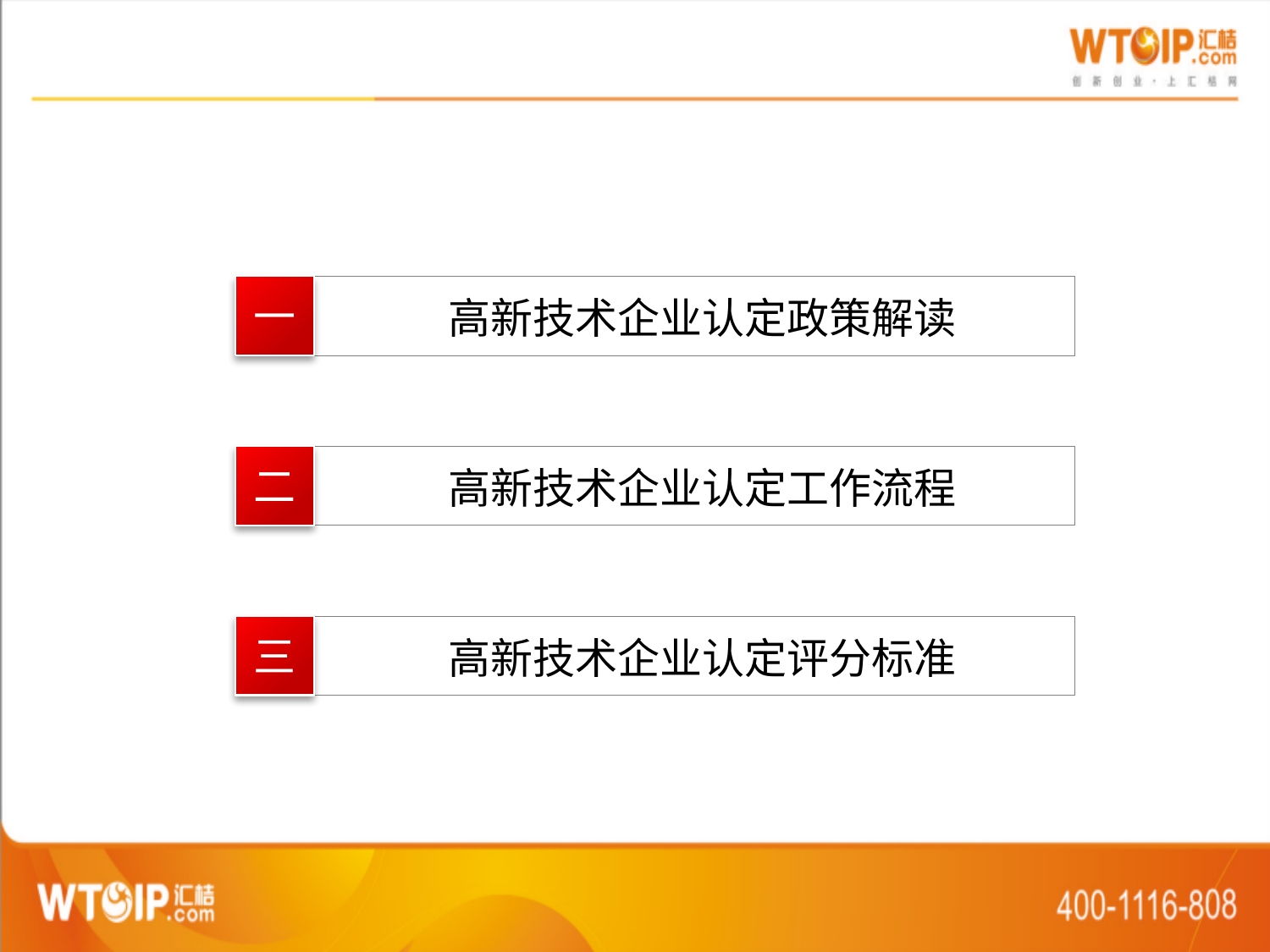

一
高新技术企业认定政策解读

二
高新技术企业认定工作流程

三
高新技术企业认定评分标准